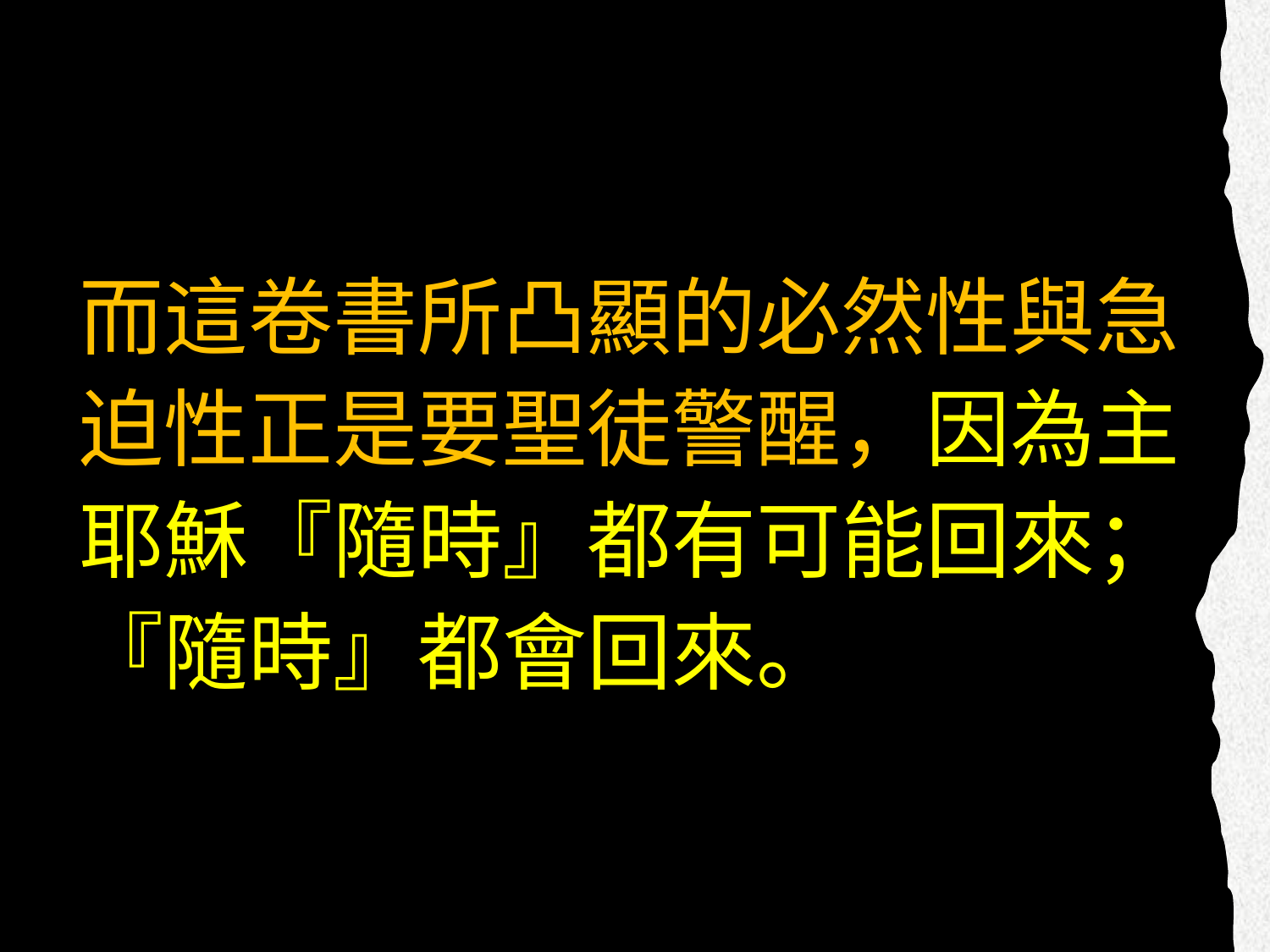

而這卷書所凸顯的必然性與急迫性正是要聖徒警醒，因為主耶穌『隨時』都有可能回來；『隨時』都會回來。